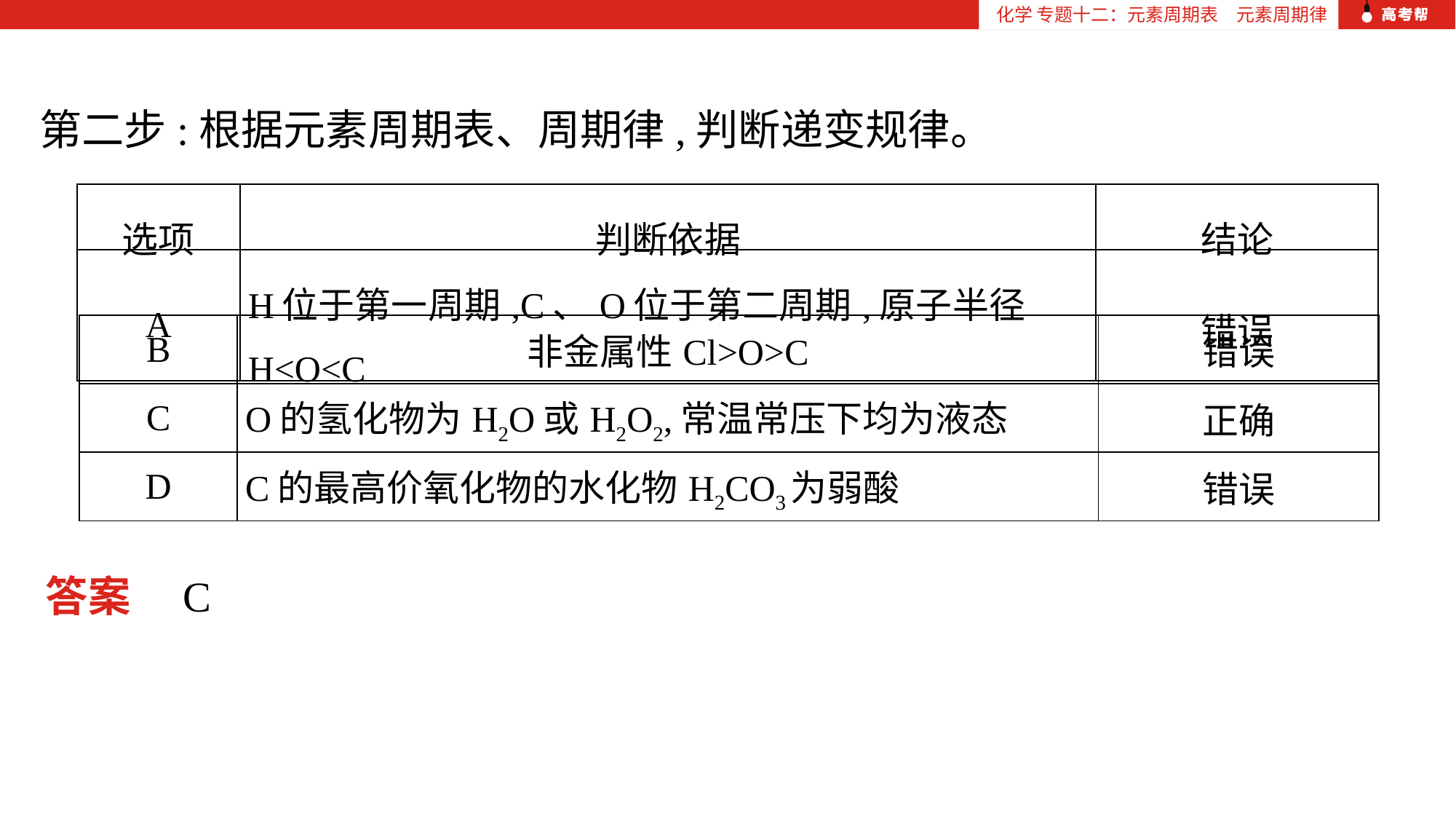

化学 专题十二：元素周期表　元素周期律
第二步:根据元素周期表、周期律,判断递变规律。
| 选项 | 判断依据 | 结论 |
| --- | --- | --- |
| A | H位于第一周期,C、O位于第二周期,原子半径H<O<C | 错误 |
| B | 非金属性Cl>O>C | 错误 |
| --- | --- | --- |
| C | O的氢化物为H2O或H2O2,常温常压下均为液态 | 正确 |
| D | C的最高价氧化物的水化物H2CO3为弱酸 | 错误 |
答案　C